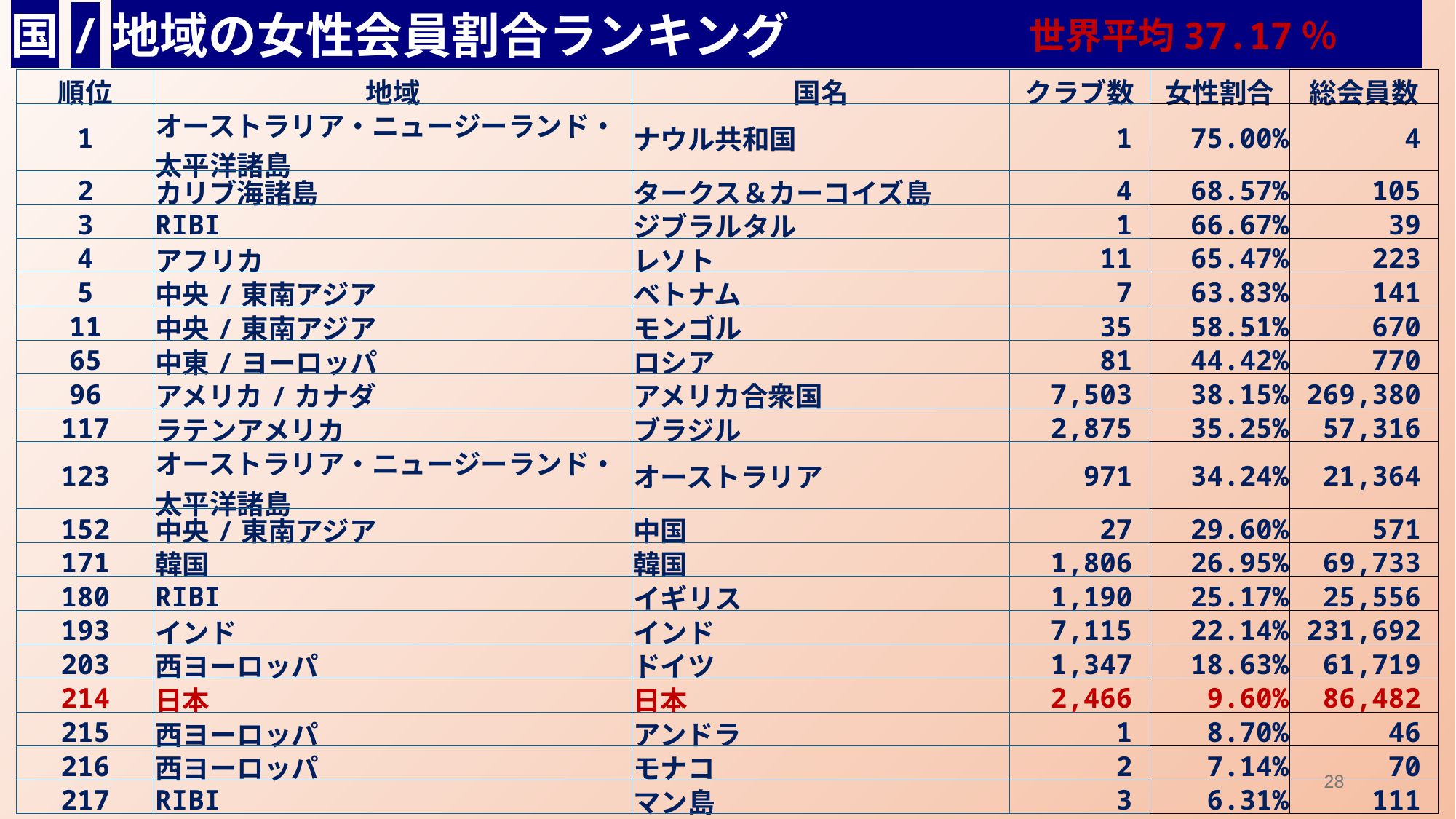

国/地域の女性会員割合ランキング
世界平均37.17％
| 順位 | 地域 | 国名 | クラブ数 | 女性割合 | 総会員数 |
| --- | --- | --- | --- | --- | --- |
| 1 | オーストラリア・ニュージーランド・太平洋諸島 | ナウル共和国 | 1 | 75.00% | 4 |
| 2 | カリブ海諸島 | タークス＆カーコイズ島 | 4 | 68.57% | 105 |
| 3 | RIBI | ジブラルタル | 1 | 66.67% | 39 |
| 4 | アフリカ | レソト | 11 | 65.47% | 223 |
| 5 | 中央/東南アジア | ベトナム | 7 | 63.83% | 141 |
| 11 | 中央/東南アジア | モンゴル | 35 | 58.51% | 670 |
| 65 | 中東/ヨーロッパ | ロシア | 81 | 44.42% | 770 |
| 96 | アメリカ/カナダ | アメリカ合衆国 | 7,503 | 38.15% | 269,380 |
| 117 | ラテンアメリカ | ブラジル | 2,875 | 35.25% | 57,316 |
| 123 | オーストラリア・ニュージーランド・太平洋諸島 | オーストラリア | 971 | 34.24% | 21,364 |
| 152 | 中央/東南アジア | 中国 | 27 | 29.60% | 571 |
| 171 | 韓国 | 韓国 | 1,806 | 26.95% | 69,733 |
| 180 | RIBI | イギリス | 1,190 | 25.17% | 25,556 |
| 193 | インド | インド | 7,115 | 22.14% | 231,692 |
| 203 | 西ヨーロッパ | ドイツ | 1,347 | 18.63% | 61,719 |
| 214 | 日本 | 日本 | 2,466 | 9.60% | 86,482 |
| 215 | 西ヨーロッパ | アンドラ | 1 | 8.70% | 46 |
| 216 | 西ヨーロッパ | モナコ | 2 | 7.14% | 70 |
| 217 | RIBI | マン島 | 3 | 6.31% | 111 |

28